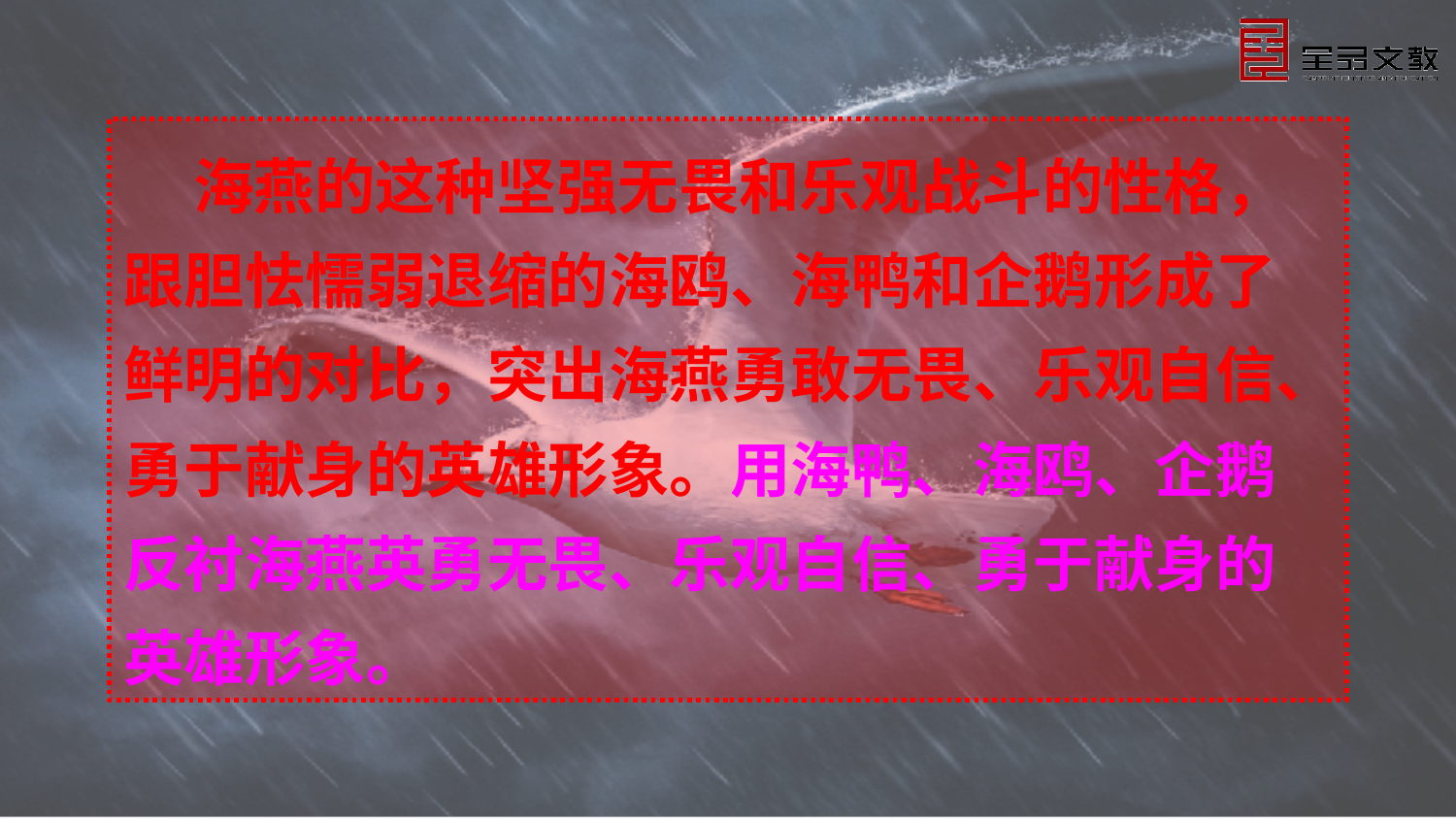

海燕的这种坚强无畏和乐观战斗的性格，跟胆怯懦弱退缩的海鸥、海鸭和企鹅形成了鲜明的对比，突出海燕勇敢无畏、乐观自信、勇于献身的英雄形象。用海鸭、海鸥、企鹅反衬海燕英勇无畏、乐观自信、勇于献身的英雄形象。